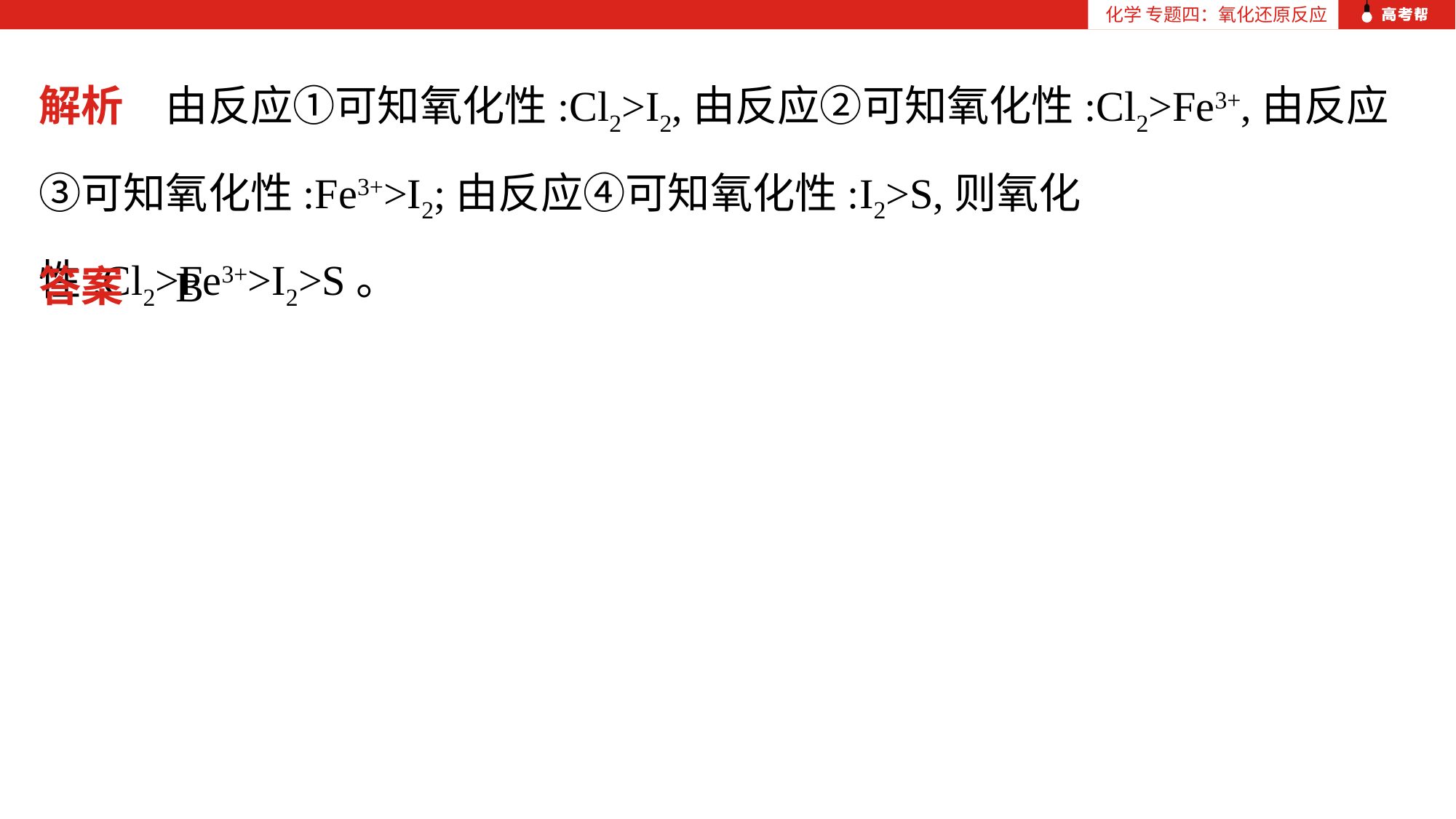

化学 专题四：氧化还原反应

解析　由反应①可知氧化性:Cl2>I2,由反应②可知氧化性:Cl2>Fe3+,由反应③可知氧化性:Fe3+>I2;由反应④可知氧化性:I2>S,则氧化性:Cl2>Fe3+>I2>S。
答案　B